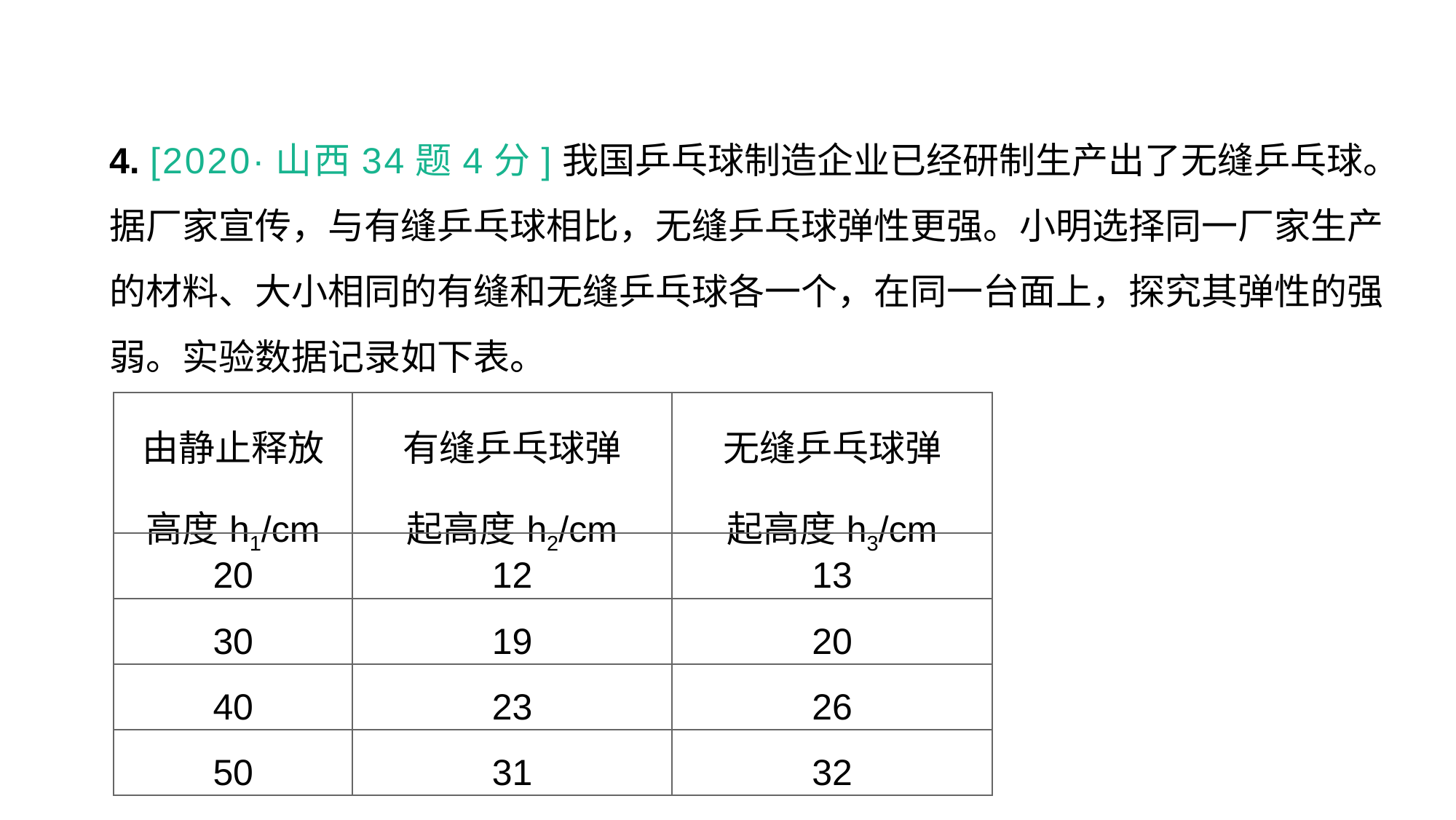

4. [2020·山西34题4分]我国乒乓球制造企业已经研制生产出了无缝乒乓球。据厂家宣传，与有缝乒乓球相比，无缝乒乓球弹性更强。小明选择同一厂家生产的材料、大小相同的有缝和无缝乒乓球各一个，在同一台面上，探究其弹性的强弱。实验数据记录如下表。
真题回顾 把握考向
| 由静止释放 高度h1/cm | 有缝乒乓球弹 起高度h2/cm | 无缝乒乓球弹 起高度h3/cm |
| --- | --- | --- |
| 20 | 12 | 13 |
| 30 | 19 | 20 |
| 40 | 23 | 26 |
| 50 | 31 | 32 |